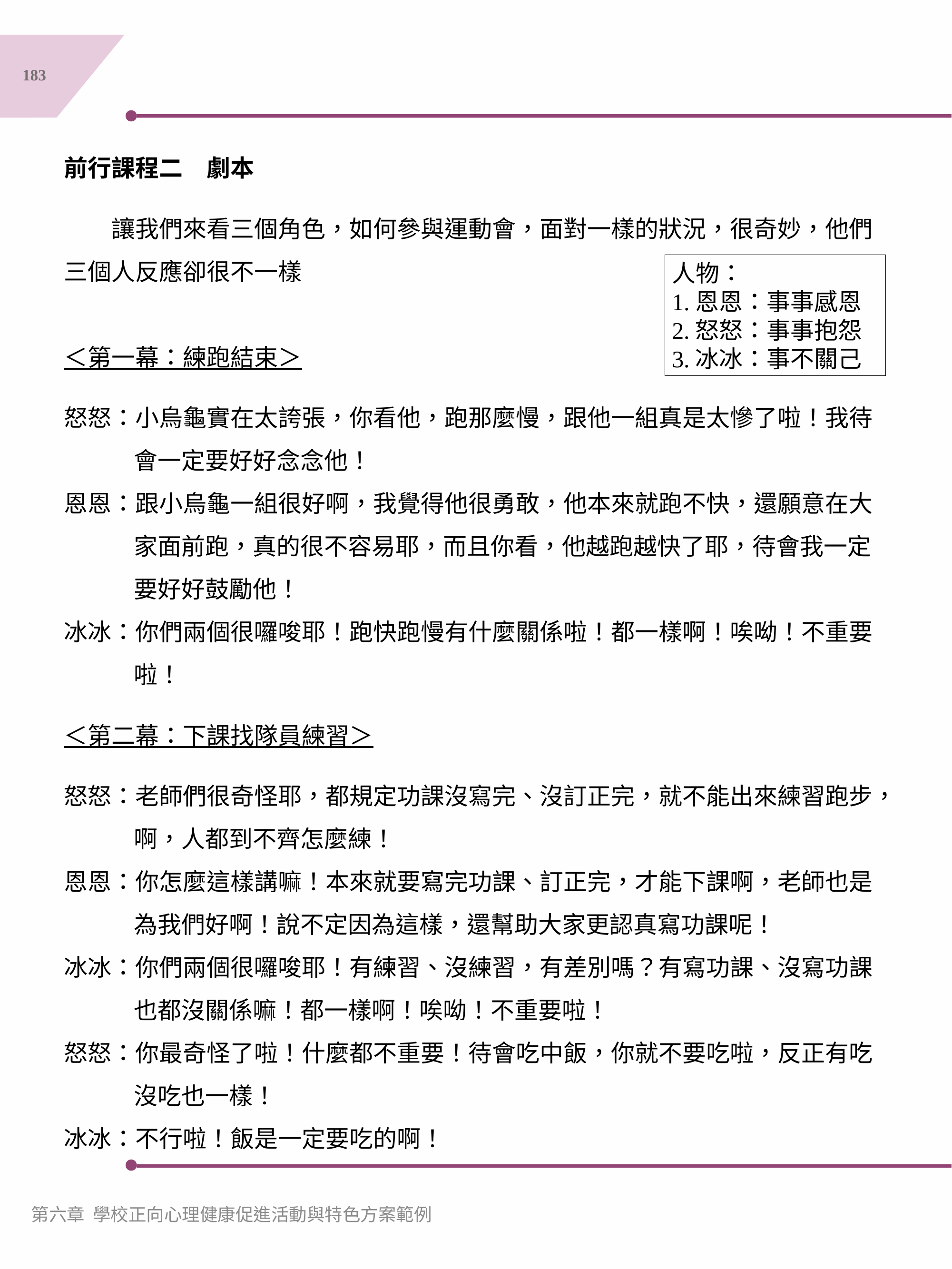

183
前行課程二　劇本
　　讓我們來看三個角色，如何參與運動會，面對一樣的狀況，很奇妙，他們三個人反應卻很不一樣

＜第一幕：練跑結束＞
怒怒：小烏龜實在太誇張，你看他，跑那麼慢，跟他一組真是太慘了啦！我待會一定要好好念念他！
恩恩：跟小烏龜一組很好啊，我覺得他很勇敢，他本來就跑不快，還願意在大家面前跑，真的很不容易耶，而且你看，他越跑越快了耶，待會我一定要好好鼓勵他！
冰冰：你們兩個很囉唆耶！跑快跑慢有什麼關係啦！都一樣啊！唉呦！不重要啦！
＜第二幕：下課找隊員練習＞
怒怒：老師們很奇怪耶，都規定功課沒寫完、沒訂正完，就不能出來練習跑步，啊，人都到不齊怎麼練！
恩恩：你怎麼這樣講嘛！本來就要寫完功課、訂正完，才能下課啊，老師也是為我們好啊！說不定因為這樣，還幫助大家更認真寫功課呢！
冰冰：你們兩個很囉唆耶！有練習、沒練習，有差別嗎？有寫功課、沒寫功課也都沒關係嘛！都一樣啊！唉呦！不重要啦！
怒怒：你最奇怪了啦！什麼都不重要！待會吃中飯，你就不要吃啦，反正有吃沒吃也一樣！
冰冰：不行啦！飯是一定要吃的啊！
人物：
1.恩恩：事事感恩
2.怒怒：事事抱怨
3.冰冰：事不關己
第六章  學校正向心理健康促進活動與特色方案範例